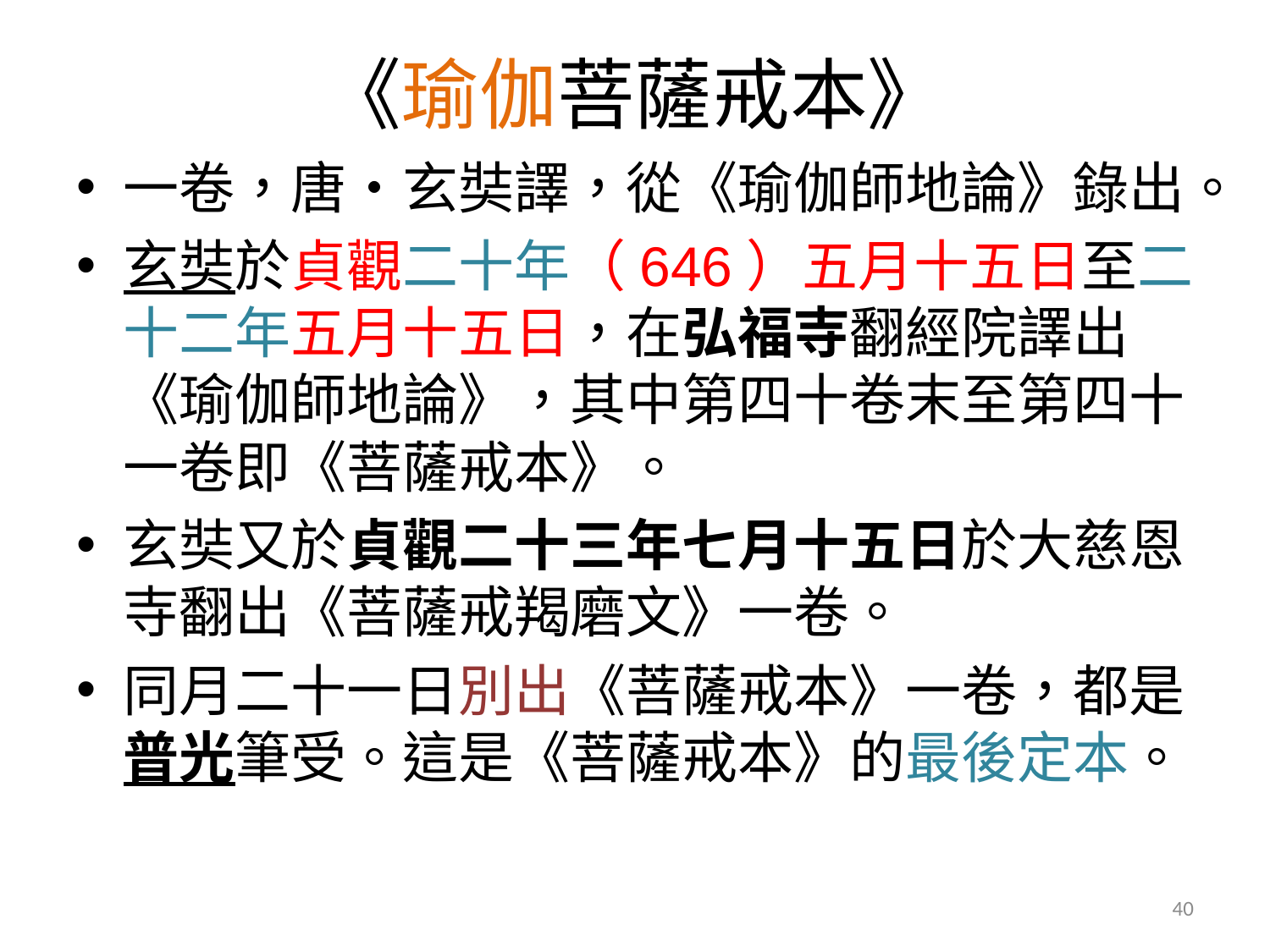

# 《瑜伽菩薩戒本》
一卷，唐‧玄奘譯，從《瑜伽師地論》錄出。
玄奘於貞觀二十年（646）五月十五日至二十二年五月十五日，在弘福寺翻經院譯出《瑜伽師地論》，其中第四十卷末至第四十一卷即《菩薩戒本》。
玄奘又於貞觀二十三年七月十五日於大慈恩寺翻出《菩薩戒羯磨文》一卷。
同月二十一日別出《菩薩戒本》一卷，都是普光筆受。這是《菩薩戒本》的最後定本。
40